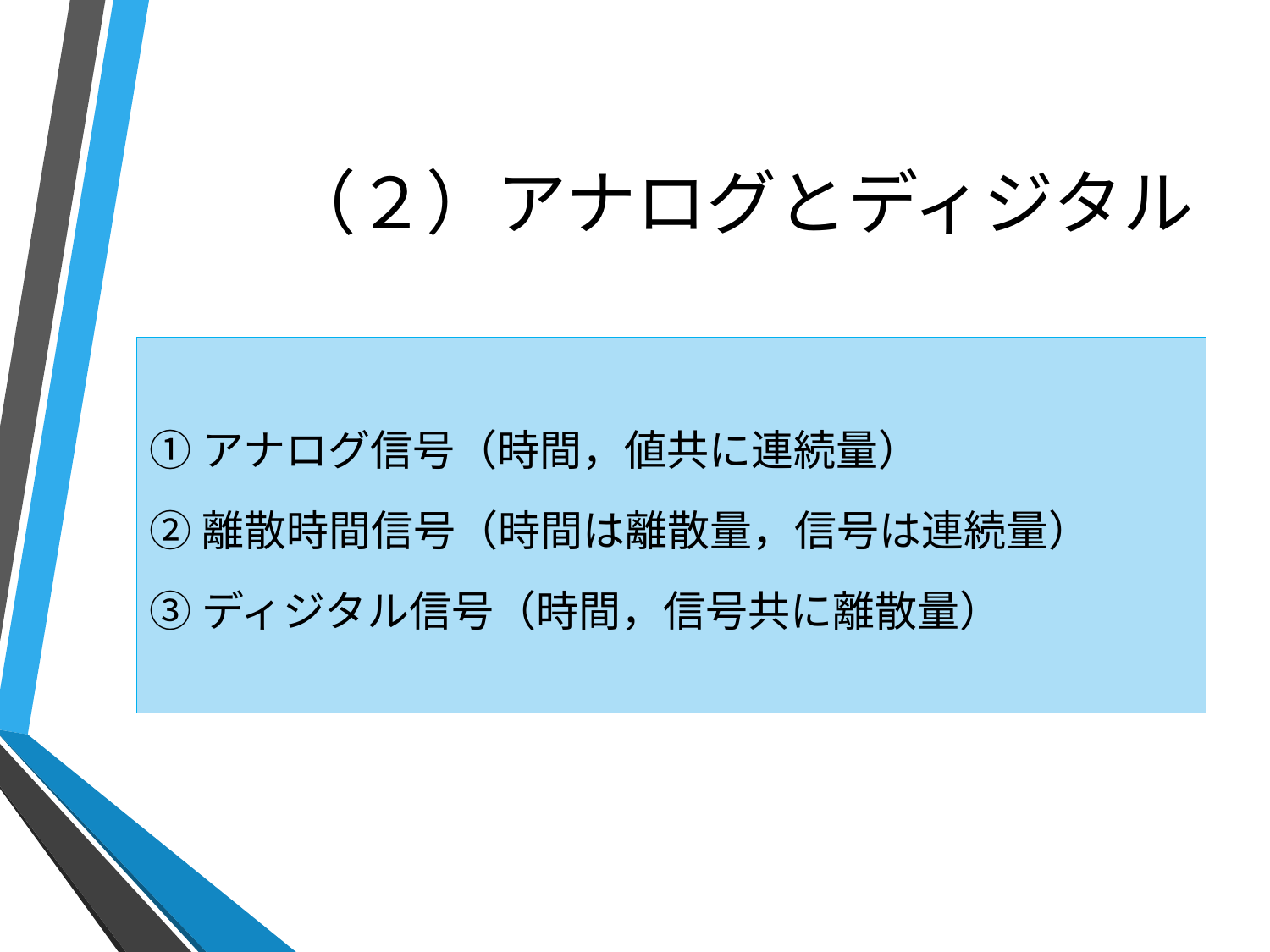

# （２）アナログとディジタル
①アナログ信号（時間，値共に連続量）
②離散時間信号（時間は離散量，信号は連続量）
③ディジタル信号（時間，信号共に離散量）